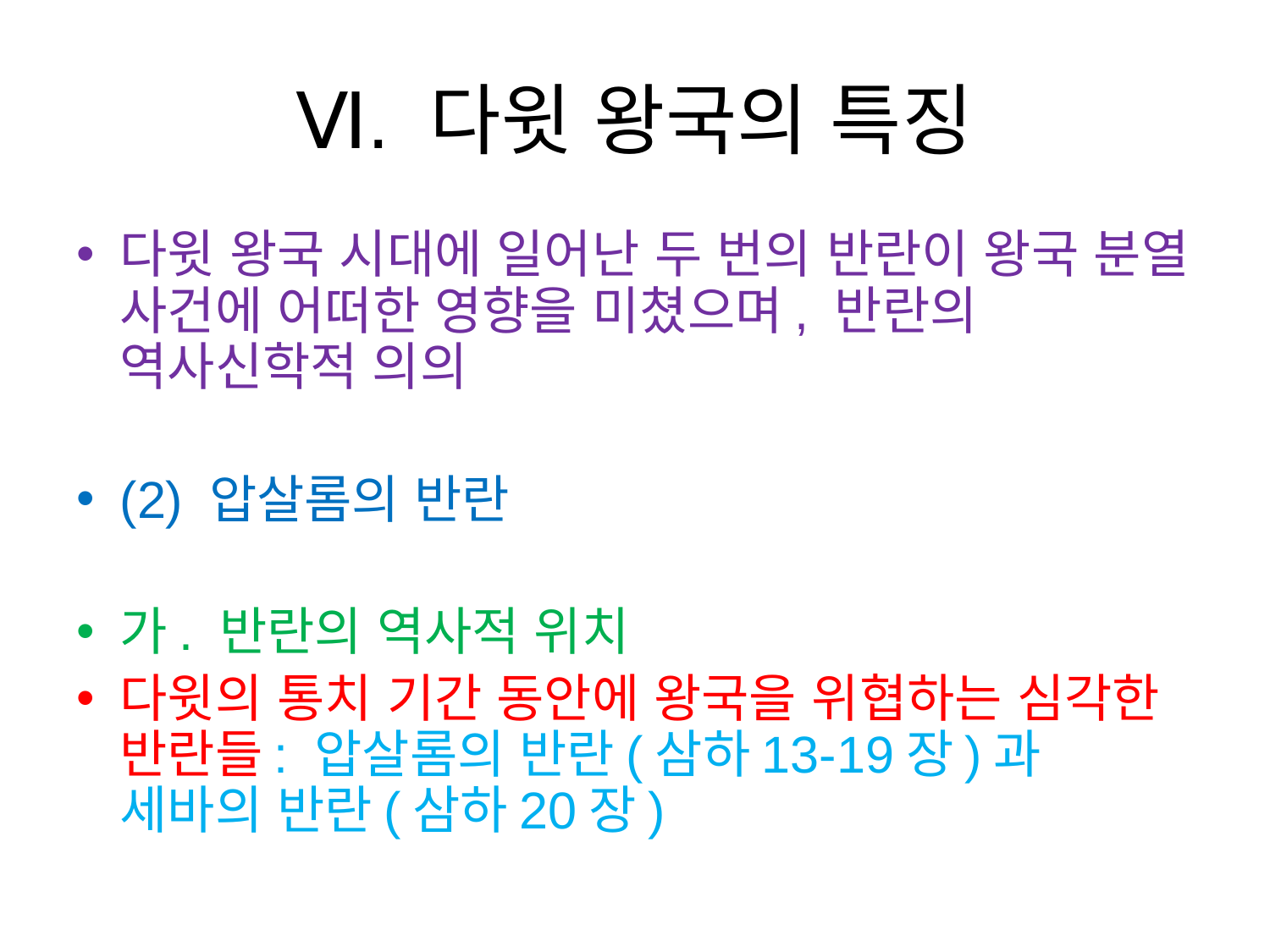

# Ⅵ. 다윗 왕국의 특징
다윗 왕국 시대에 일어난 두 번의 반란이 왕국 분열 사건에 어떠한 영향을 미쳤으며, 반란의 역사신학적 의의

(2) 압살롬의 반란

가. 반란의 역사적 위치
다윗의 통치 기간 동안에 왕국을 위협하는 심각한 반란들: 압살롬의 반란(삼하13-19장)과 세바의 반란(삼하20장)